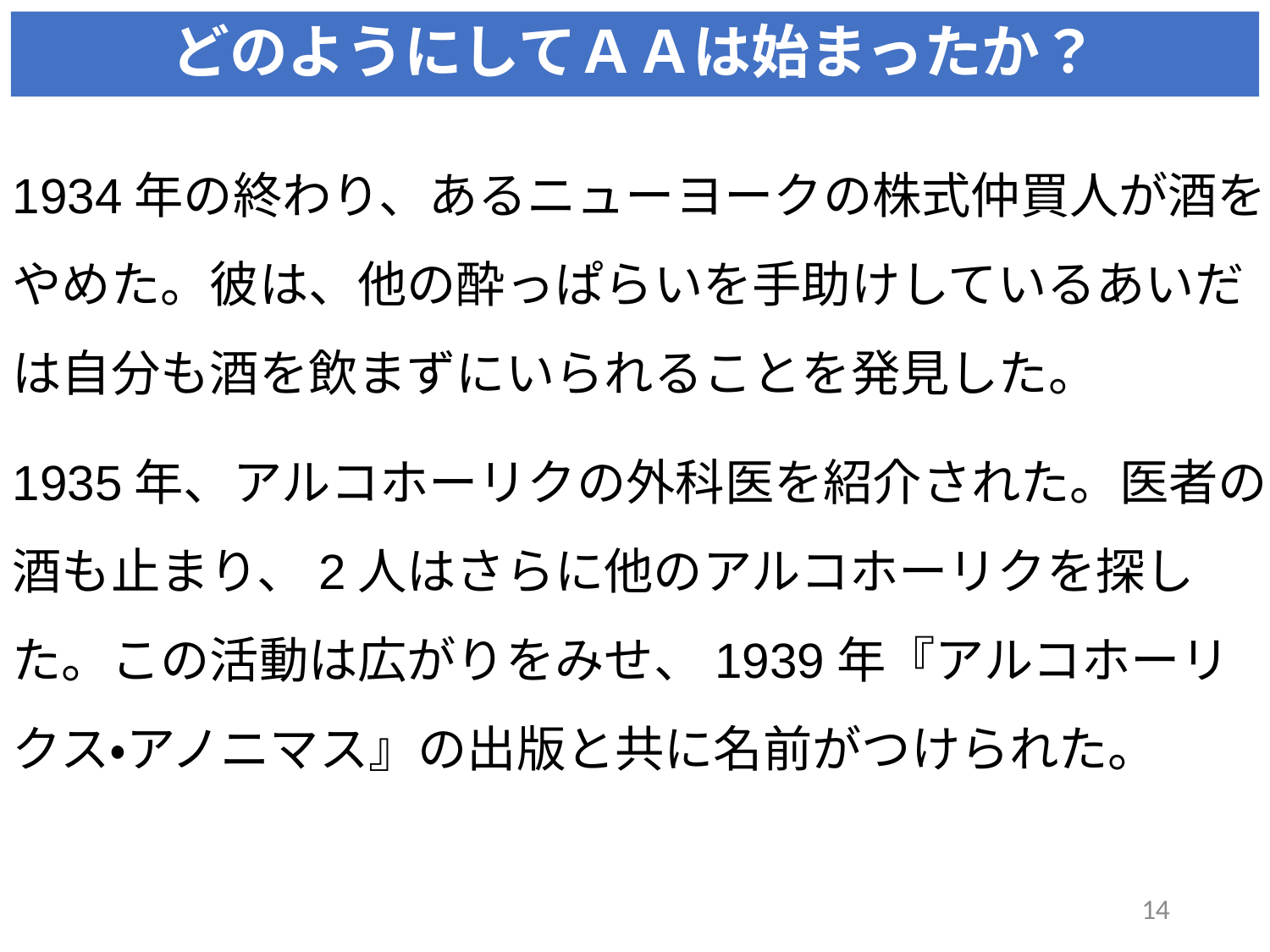

# どのようにしてＡＡは始まったか？
1934年の終わり、あるニューヨークの株式仲買人が酒をやめた。彼は、他の酔っぱらいを手助けしているあいだは自分も酒を飲まずにいられることを発見した。
1935年、アルコホーリクの外科医を紹介された。医者の酒も止まり、2人はさらに他のアルコホーリクを探した。この活動は広がりをみせ、1939年『アルコホーリクス・アノニマス』の出版と共に名前がつけられた。
14